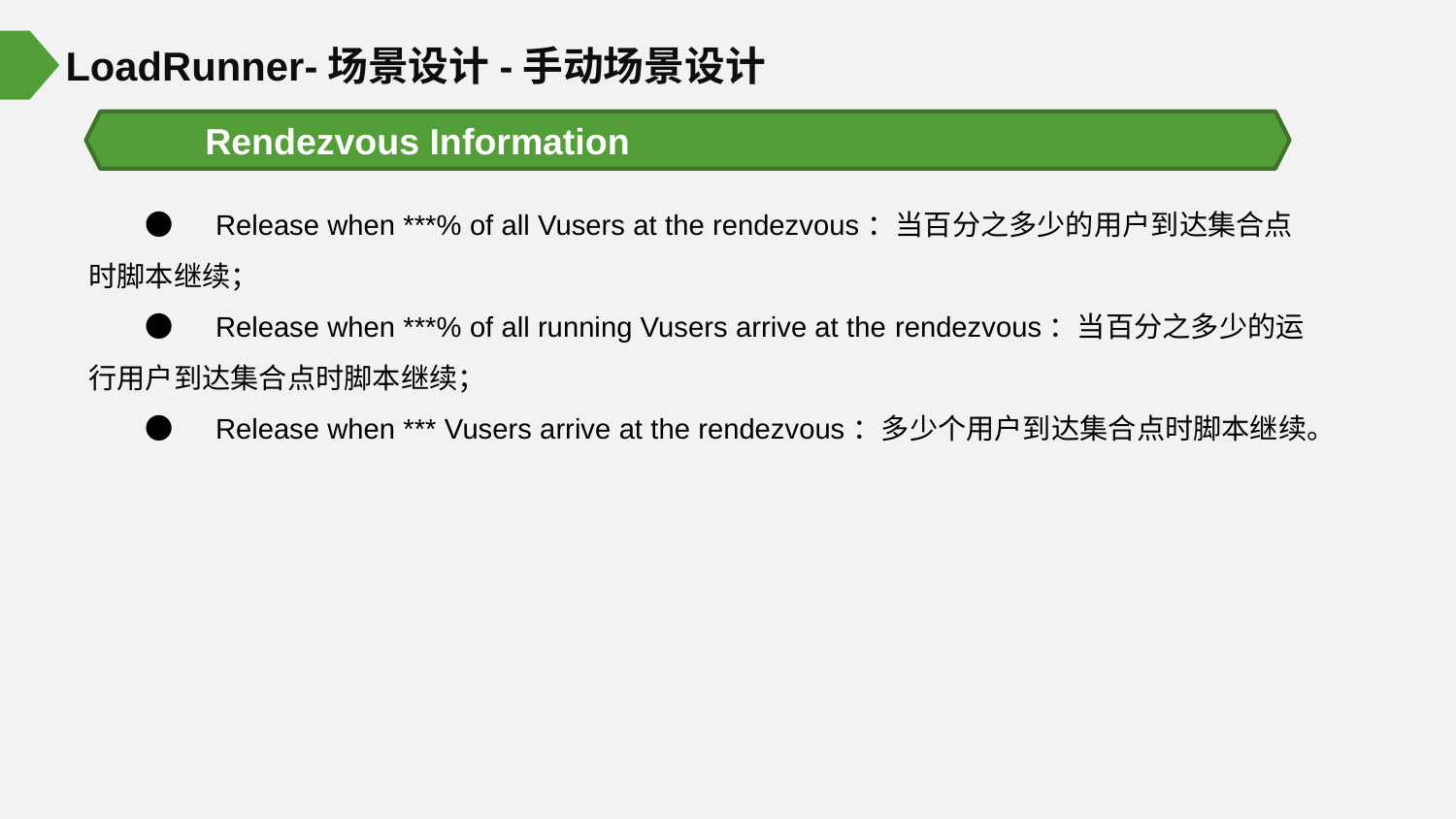

LoadRunner-场景设计-手动场景设计
Rendezvous Information
●　Release when ***% of all Vusers at the rendezvous：当百分之多少的用户到达集合点时脚本继续；
●　Release when ***% of all running Vusers arrive at the rendezvous：当百分之多少的运行用户到达集合点时脚本继续；
●　Release when *** Vusers arrive at the rendezvous：多少个用户到达集合点时脚本继续。